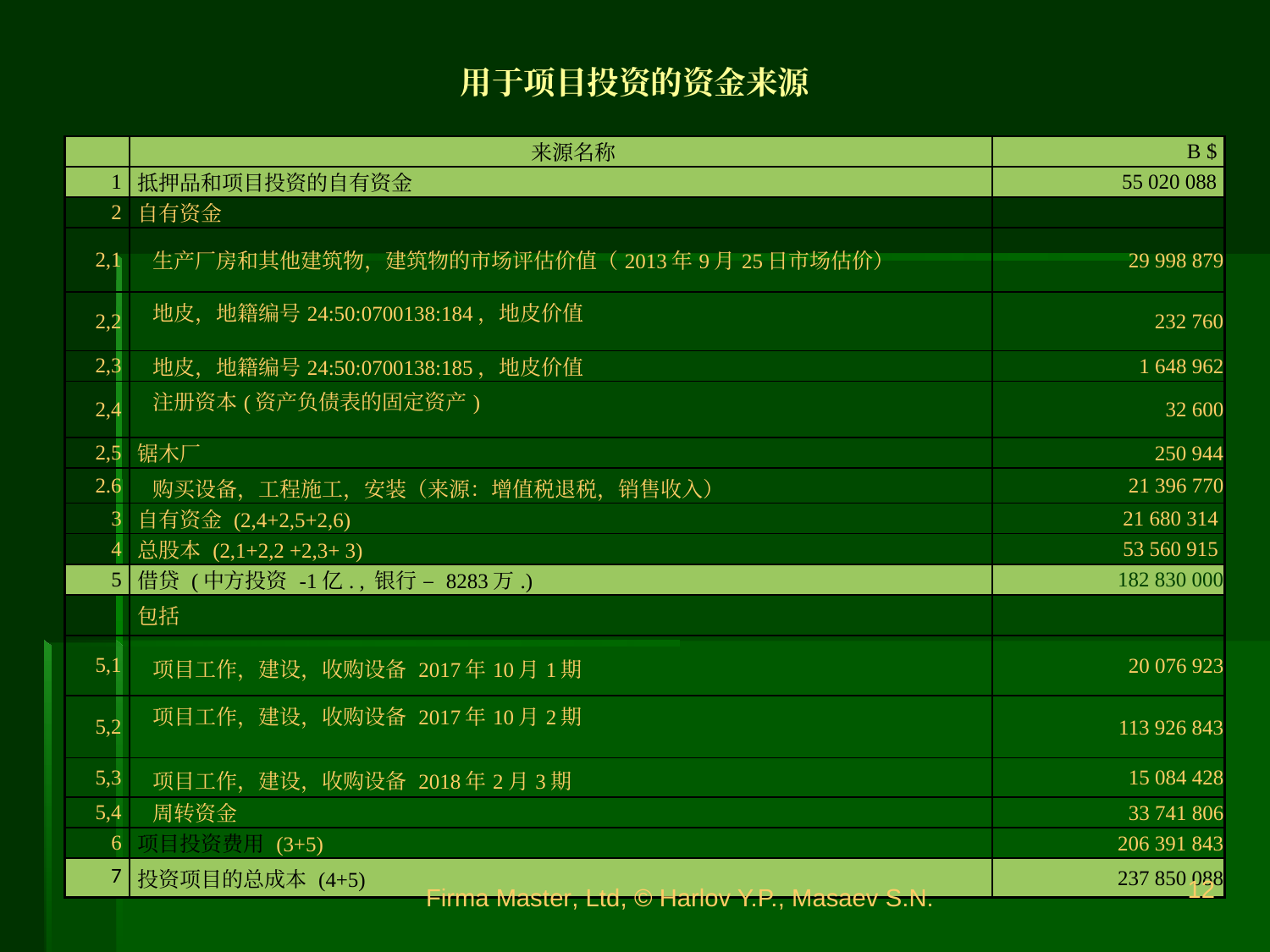

用于项目投资的资金来源
|  | 来源名称 | В $ |
| --- | --- | --- |
| 1 | 抵押品和项目投资的自有资金 | 55 020 088 |
| 2 | 自有资金 |  |
| 2,1 | 生产厂房和其他建筑物，建筑物的市场评估价值（2013年9月25日市场估价） | 29 998 879 |
| 2,2 | 地皮，地籍编号24:50:0700138:184，地皮价值 | 232 760 |
| 2,3 | 地皮，地籍编号24:50:0700138:185，地皮价值 | 1 648 962 |
| 2,4 | 注册资本(资产负债表的固定资产) | 32 600 |
| 2,5 | 锯木厂 | 250 944 |
| 2.6 | 购买设备，工程施工，安装（来源：增值税退税，销售收入） | 21 396 770 |
| 3 | 自有资金 (2,4+2,5+2,6) | 21 680 314 |
| 4 | 总股本 (2,1+2,2 +2,3+ 3) | 53 560 915 |
| 5 | 借贷 (中方投资 -1亿. , 银行 – 8283万.) | 182 830 000 |
|  | 包括 |  |
| 5,1 | 项目工作，建设，收购设备 2017年10月1期 | 20 076 923 |
| 5,2 | 项目工作，建设，收购设备 2017年10月2期 | 113 926 843 |
| 5,3 | 项目工作，建设，收购设备 2018年2月3期 | 15 084 428 |
| 5,4 | 周转资金 | 33 741 806 |
| 6 | 项目投资费用 (3+5) | 206 391 843 |
| 7 | 投资项目的总成本 (4+5) | 237 850 088 |
12
Firma Master, Ltd, © Harlov Y.P., Masaev S.N.